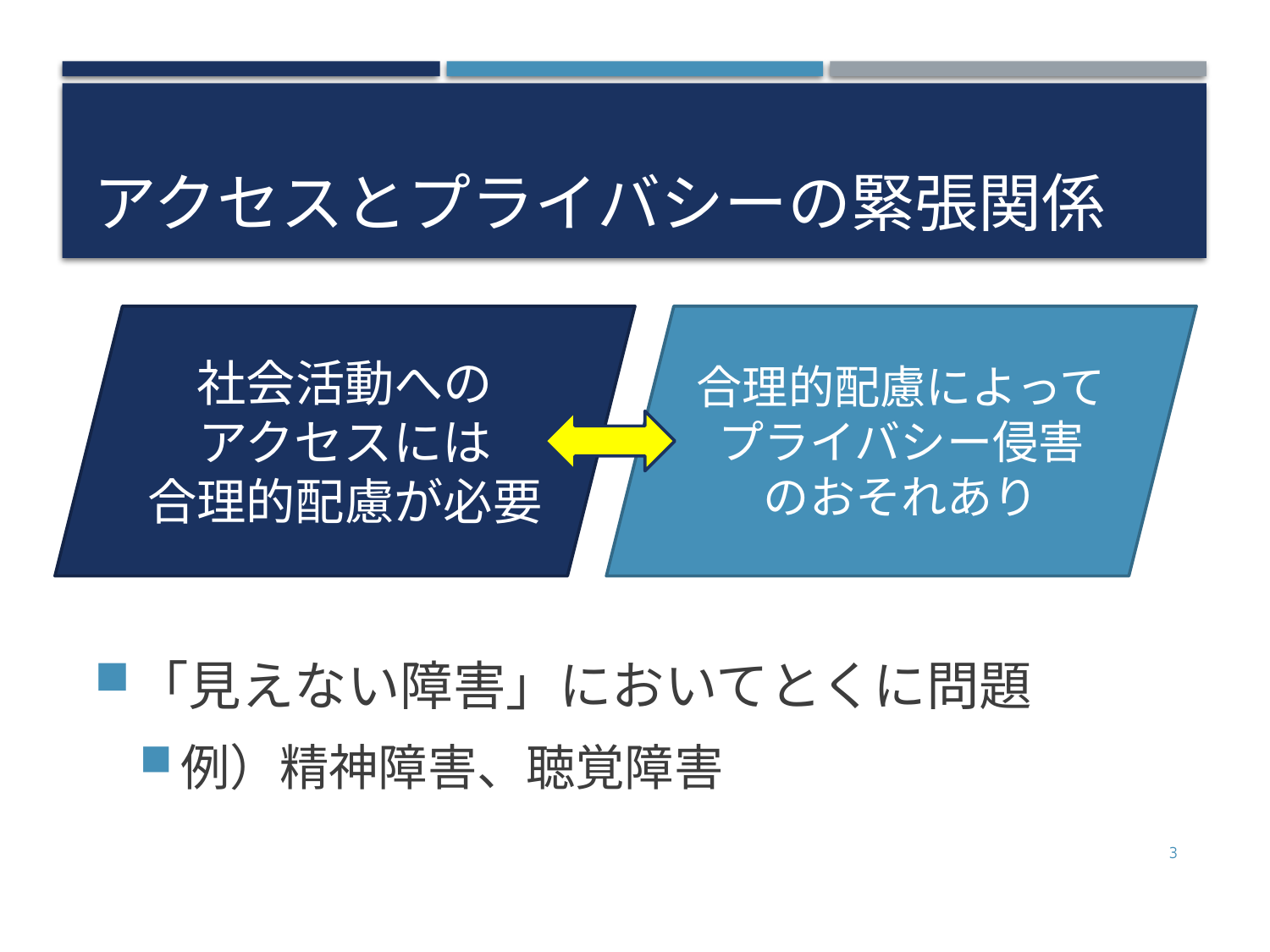

# アクセスとプライバシーの緊張関係
社会活動への
アクセスには
合理的配慮が必要
合理的配慮によってプライバシー侵害
のおそれあり

「見えない障害」においてとくに問題
例）精神障害、聴覚障害

3